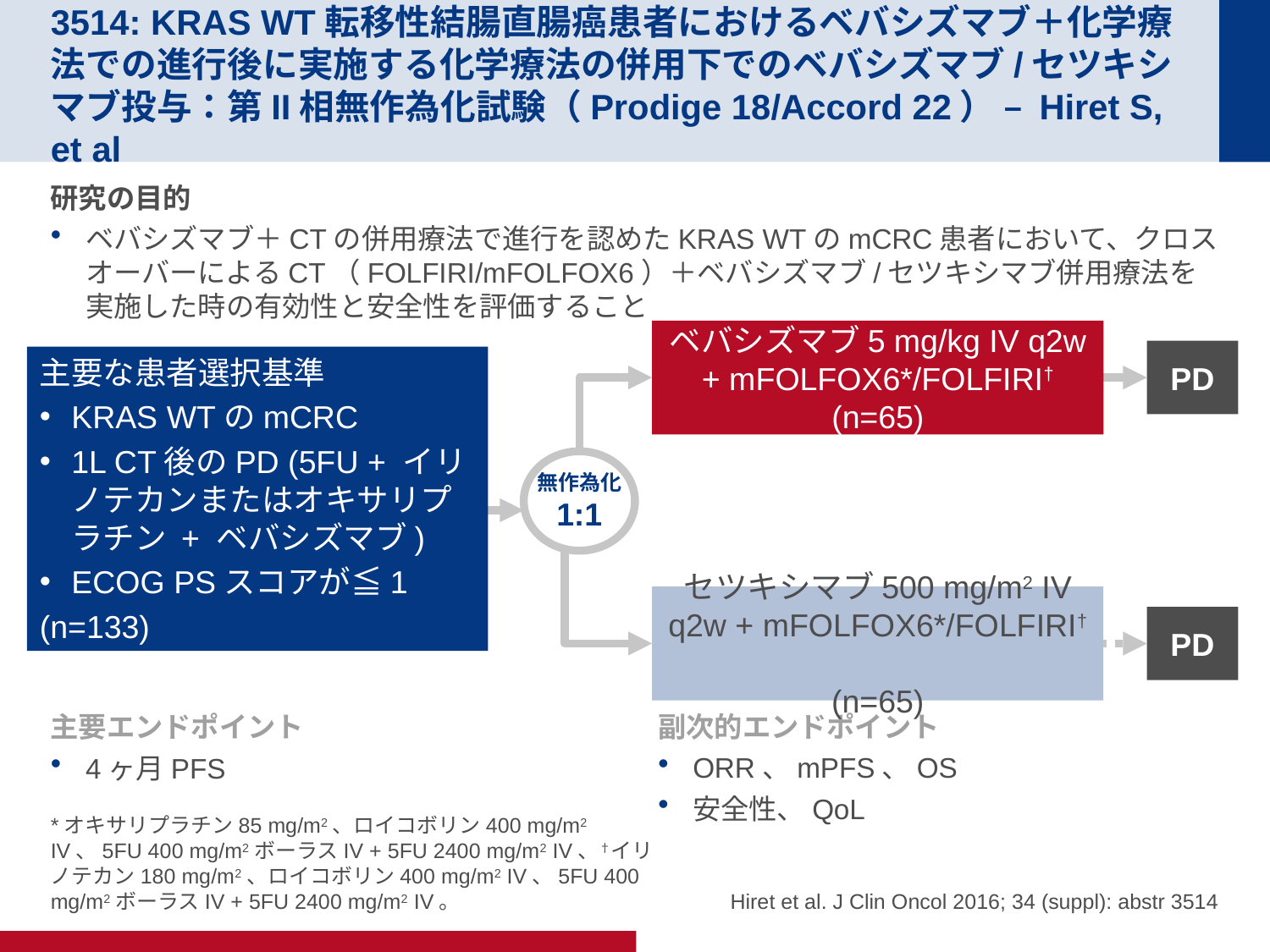

# 3514: KRAS WT転移性結腸直腸癌患者におけるベバシズマブ＋化学療法での進行後に実施する化学療法の併用下でのベバシズマブ/セツキシマブ投与：第II相無作為化試験（Prodige 18/Accord 22） – Hiret S, et al
研究の目的
ベバシズマブ＋CTの併用療法で進行を認めたKRAS WTのmCRC患者において、クロスオーバーによるCT（FOLFIRI/mFOLFOX6）＋ベバシズマブ/セツキシマブ併用療法を実施した時の有効性と安全性を評価すること
ベバシズマブ5 mg/kg IV q2w + mFOLFOX6*/FOLFIRI† (n=65)
PD
主要な患者選択基準
KRAS WTのmCRC
1L CT後のPD (5FU + イリノテカンまたはオキサリプラチン + ベバシズマブ)
ECOG PSスコアが≦1
(n=133)
無作為化
1:1
セツキシマブ500 mg/m2 IV q2w + mFOLFOX6*/FOLFIRI†
(n=65)
PD
主要エンドポイント
4ヶ月PFS

副次的エンドポイント
ORR、mPFS、OS
安全性、QoL
*オキサリプラチン85 mg/m2、ロイコボリン400 mg/m2 IV、5FU 400 mg/m2ボーラスIV + 5FU 2400 mg/m2 IV、†イリノテカン180 mg/m2、ロイコボリン400 mg/m2 IV、5FU 400 mg/m2ボーラスIV + 5FU 2400 mg/m2 IV。
Hiret et al. J Clin Oncol 2016; 34 (suppl): abstr 3514